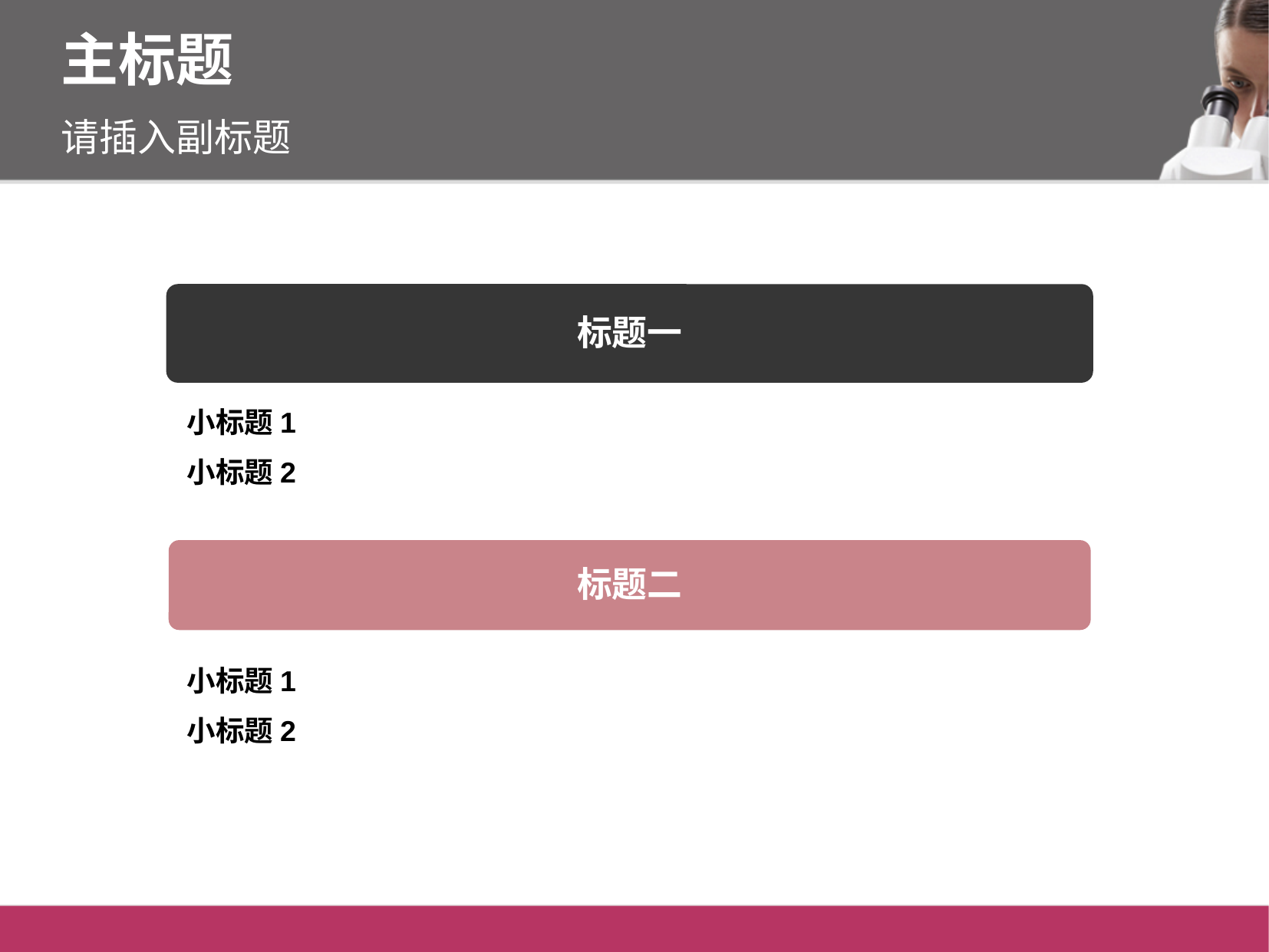

主标题
请插入副标题
标题一
小标题1
小标题2
标题二
小标题1
小标题2